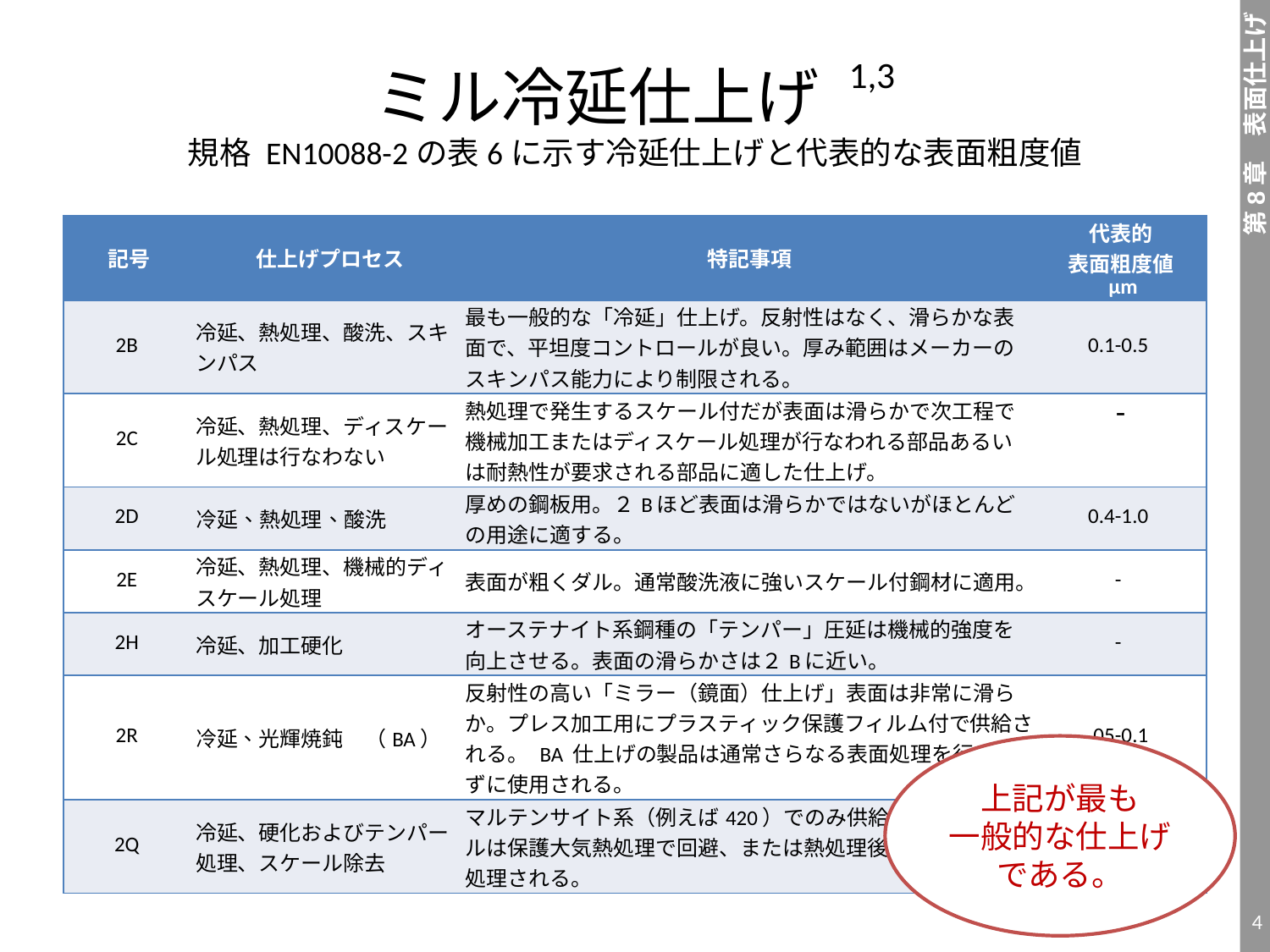

# ミル冷延仕上げ 1,3 規格 EN10088-2の表6に示す冷延仕上げと代表的な表面粗度値
| 記号 | 仕上げプロセス | 特記事項 | 代表的 表面粗度値 μm |
| --- | --- | --- | --- |
| 2B | 冷延、熱処理、酸洗、スキンパス | 最も一般的な「冷延」仕上げ。反射性はなく、滑らかな表面で、平坦度コントロールが良い。厚み範囲はメーカーのスキンパス能力により制限される。 | 0.1-0.5 |
| 2C | 冷延、熱処理、ディスケール処理は行なわない | 熱処理で発生するスケール付だが表面は滑らかで次工程で機械加工またはディスケール処理が行なわれる部品あるいは耐熱性が要求される部品に適した仕上げ。 | - |
| 2D | 冷延、熱処理、酸洗 | 厚めの鋼板用。２Bほど表面は滑らかではないがほとんどの用途に適する。 | 0.4-1.0 |
| 2E | 冷延、熱処理、機械的ディスケール処理 | 表面が粗くダル。通常酸洗液に強いスケール付鋼材に適用。 | - |
| 2H | 冷延、加工硬化 | オーステナイト系鋼種の「テンパー」圧延は機械的強度を向上させる。表面の滑らかさは２Bに近い。 | - |
| 2R | 冷延、光輝焼鈍　（BA） | 反射性の高い「ミラー（鏡面）仕上げ」表面は非常に滑らか。プレス加工用にプラスティック保護フィルム付で供給される。 BA 仕上げの製品は通常さらなる表面処理を行なわずに使用される。 | .05-0.1 |
| 2Q | 冷延、硬化およびテンパー処理、スケール除去 | マルテンサイト系（例えば420）でのみ供給可能　スケールは保護大気熱処理で回避、または熱処理後ディスケール処理される。 | - |
上記が最も
一般的な仕上げである。
4